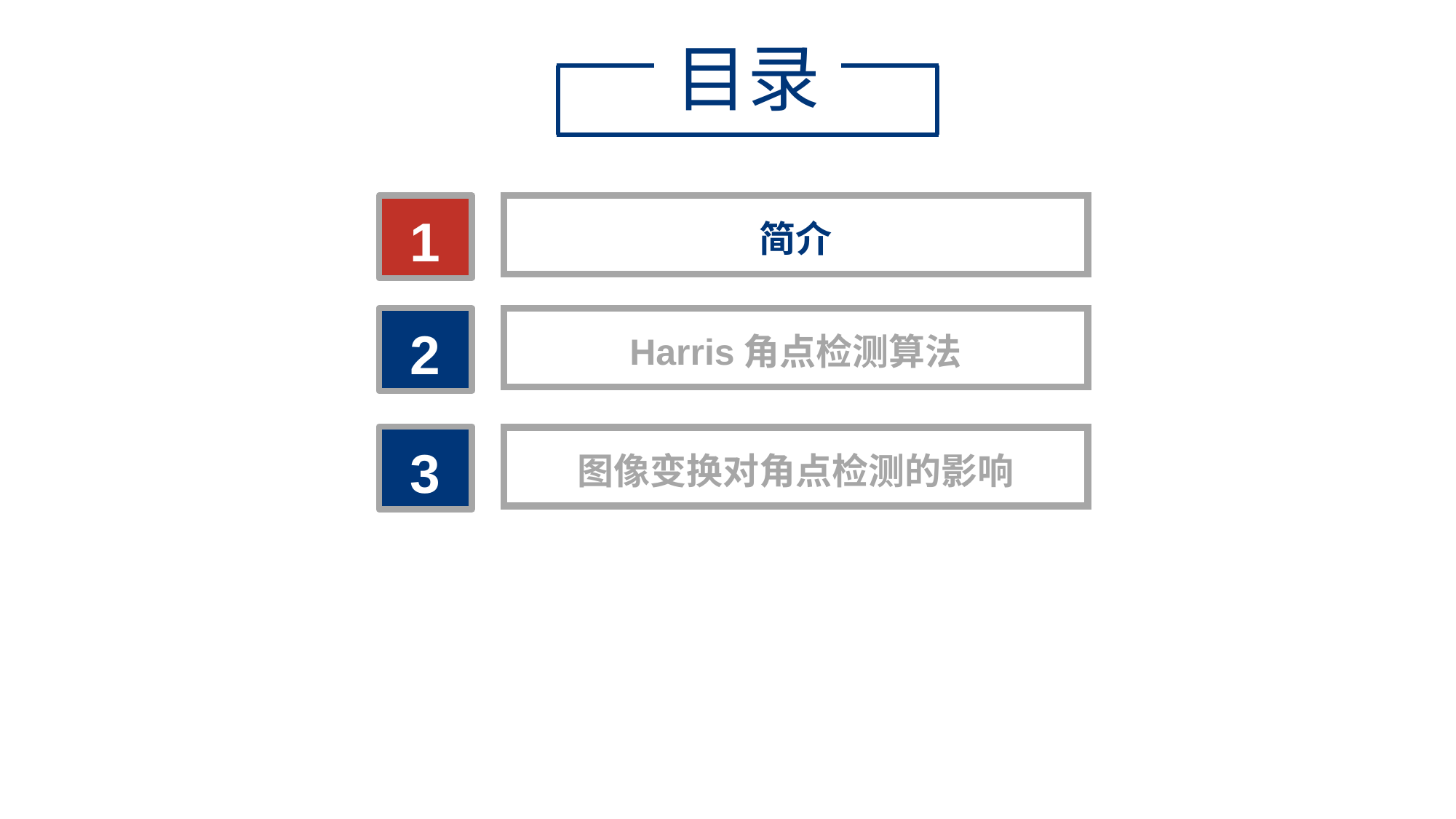

目录
1

简介
2

Harris角点检测算法
3

图像变换对角点检测的影响